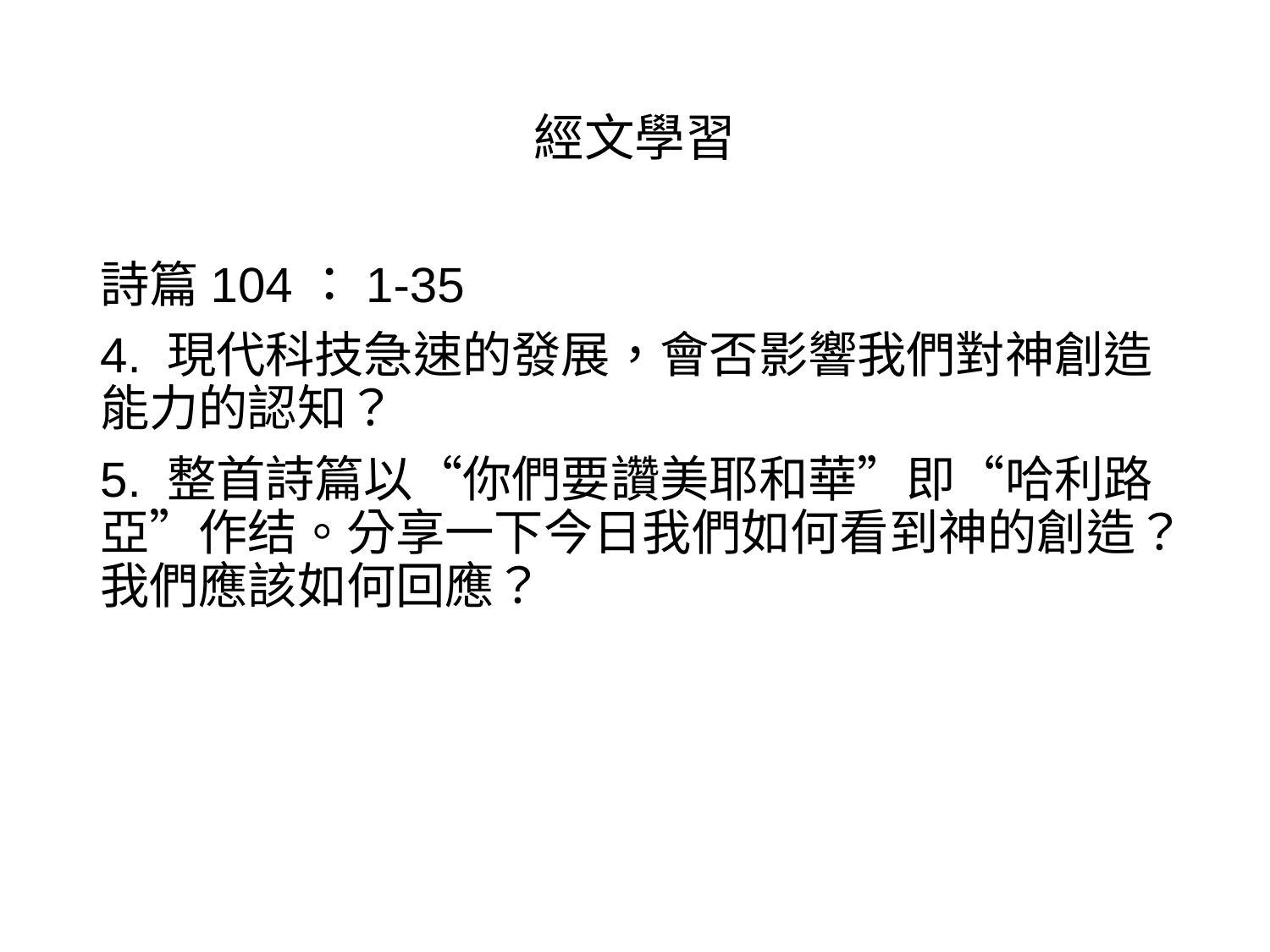

# 經文學習
詩篇104：1-35
4. 現代科技急速的發展，會否影響我們對神創造能力的認知？
5. 整首詩篇以“你們要讚美耶和華”即“哈利路亞”作结。分享一下今日我們如何看到神的創造？我們應該如何回應？